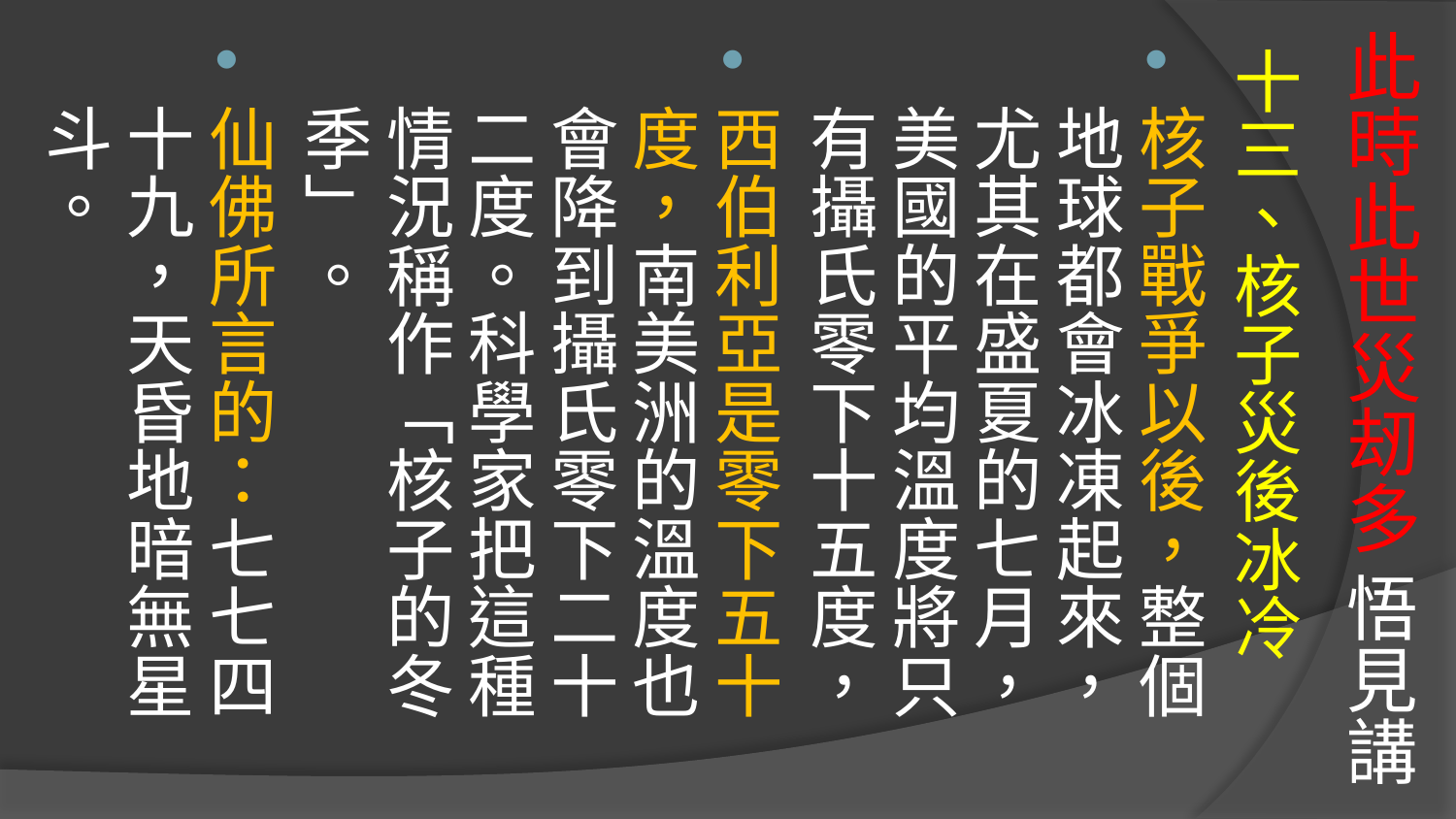

# 此時此世災刼多 悟見講
十三、核子災後冰冷
核子戰爭以後，整個地球都會冰凍起來，尤其在盛夏的七月，美國的平均溫度將只有攝氏零下十五度，
西伯利亞是零下五十度，南美洲的溫度也會降到攝氏零下二十二度。科學家把這種情況稱作「核子的冬季」。
仙佛所言的：七七四十九，天昏地暗無星斗。